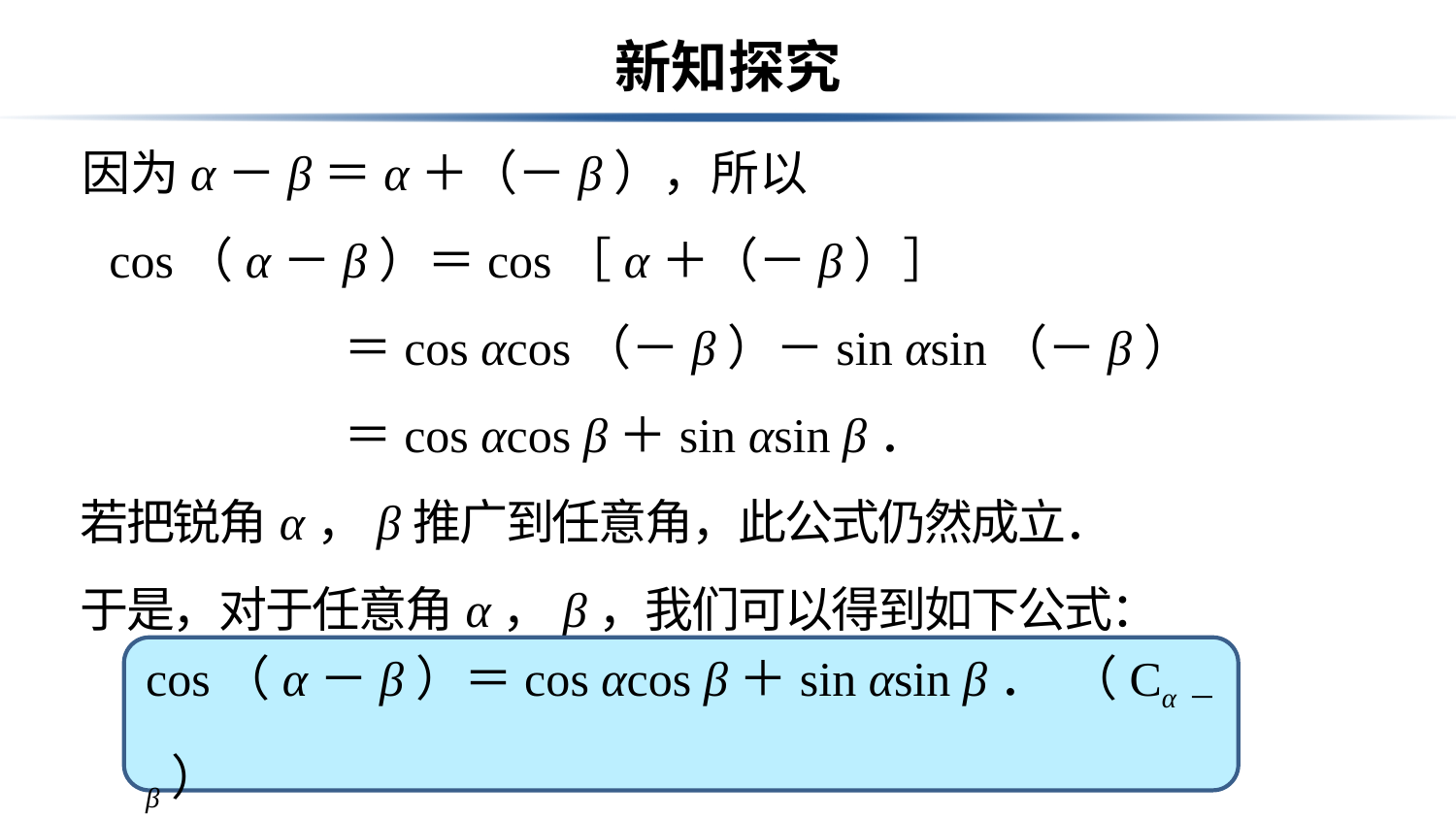

# 新知探究
  因为α－β＝α＋（－β），所以
     cos（α－β）＝cos［α＋（－β）］
                          ＝cos αcos（－β）－sin αsin（－β）
                          ＝cos αcos β＋sin αsin β．
  若把锐角α，β推广到任意角，此公式仍然成立．
  于是，对于任意角α，β，我们可以得到如下公式：
cos（α－β）＝cos αcos β＋sin αsin β．  （Cα－β）